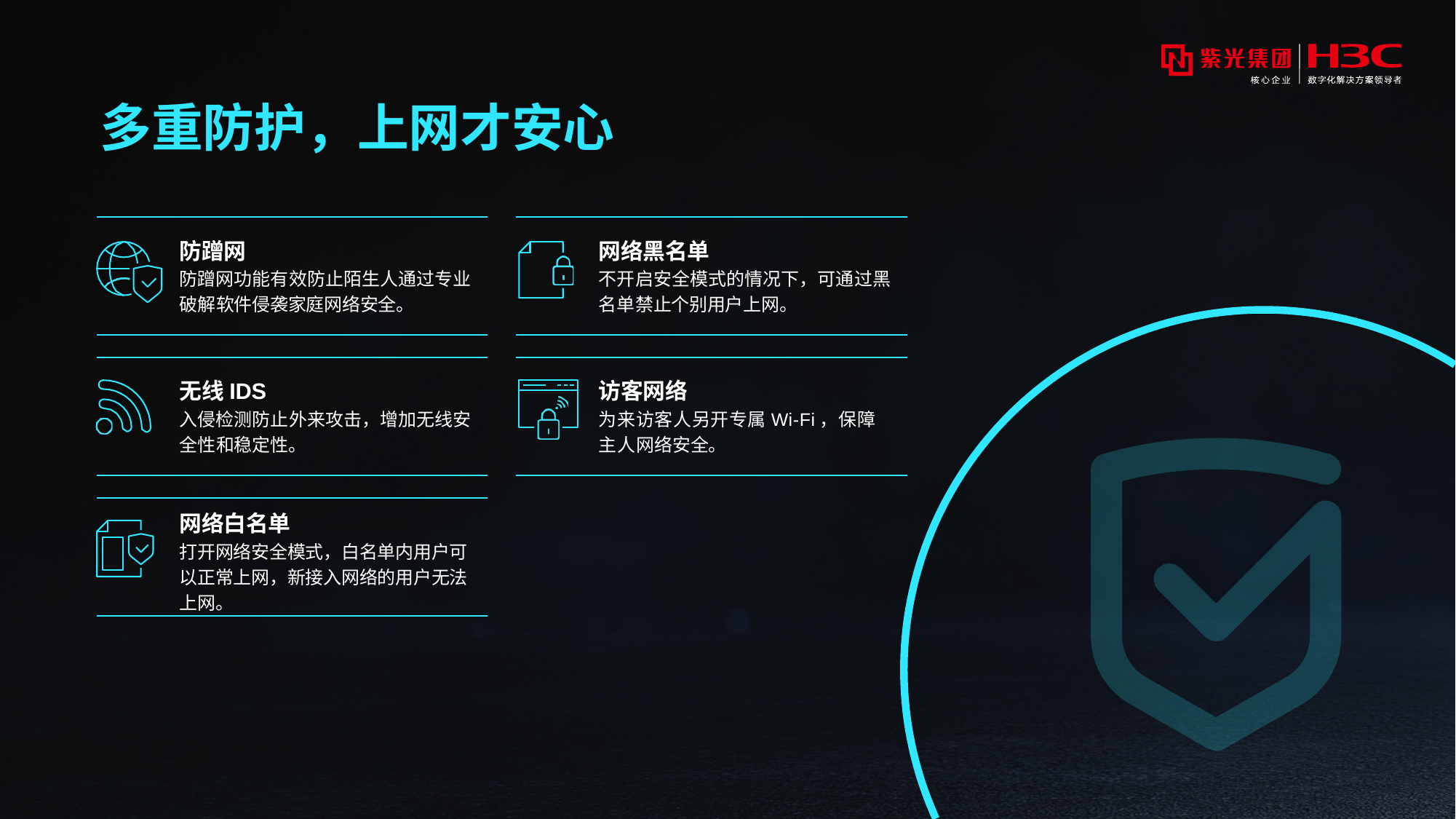

# 多重防护，上网才安心

防蹭网
防蹭网功能有效防止陌生人通过专业破解软件侵袭家庭网络安全。
网络黑名单
不开启安全模式的情况下，可通过黑名单禁止个别用户上网。

无线IDS
入侵检测防止外来攻击，增加无线安全性和稳定性。
访客网络
为来访客人另开专属Wi-Fi，保障主人网络安全。

网络白名单
打开网络安全模式，白名单内用户可以正常上网，新接入网络的用户无法上网。